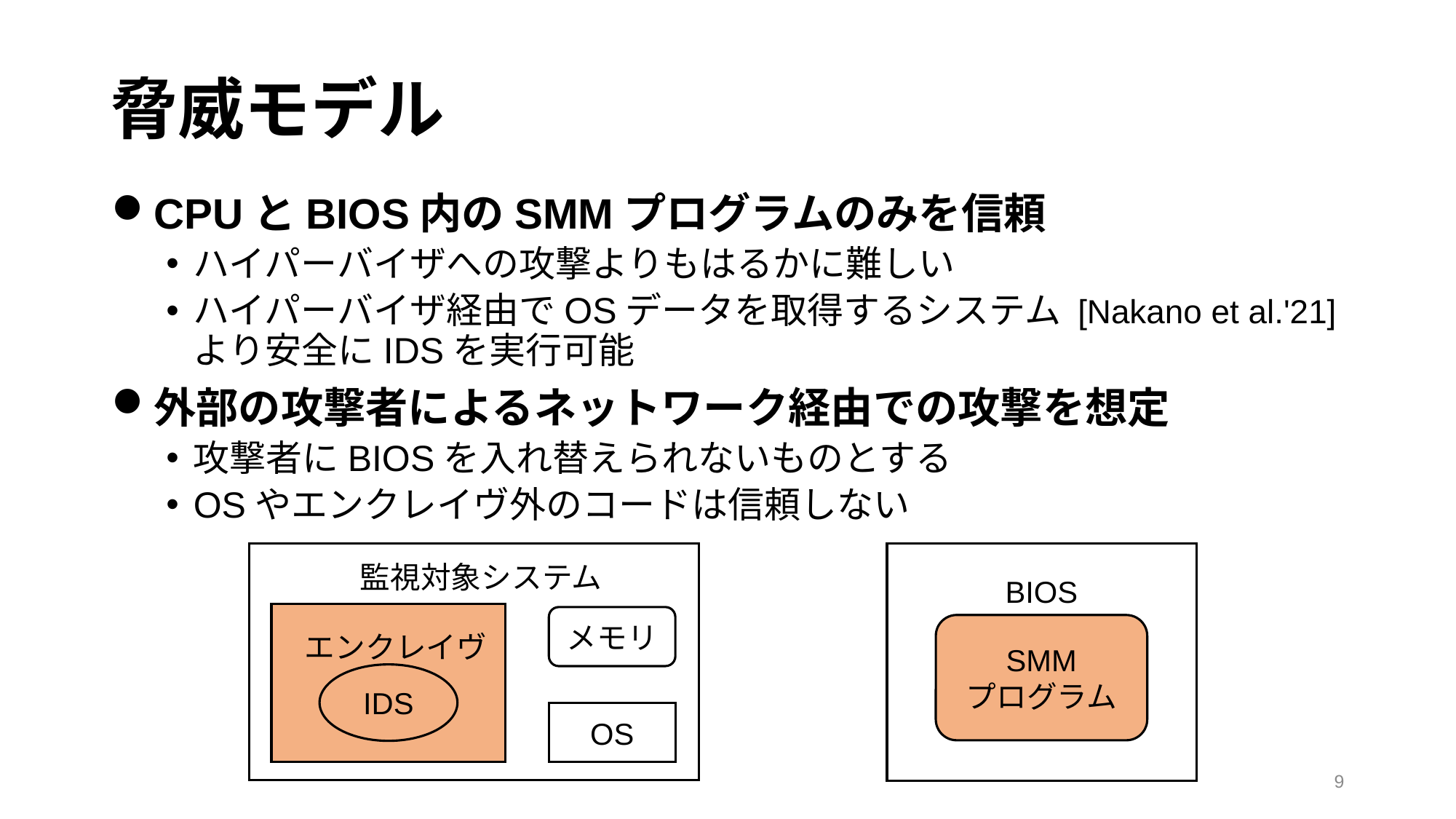

# 脅威モデル
CPUとBIOS内のSMMプログラムのみを信頼
ハイパーバイザへの攻撃よりもはるかに難しい
ハイパーバイザ経由でOSデータを取得するシステム [Nakano et al.'21] より安全にIDSを実行可能
外部の攻撃者によるネットワーク経由での攻撃を想定
攻撃者にBIOSを入れ替えられないものとする
OSやエンクレイヴ外のコードは信頼しない

BIOS
SMM
プログラム
監視対象システム

エンクレイヴ
IDS
メモリ
OS
9